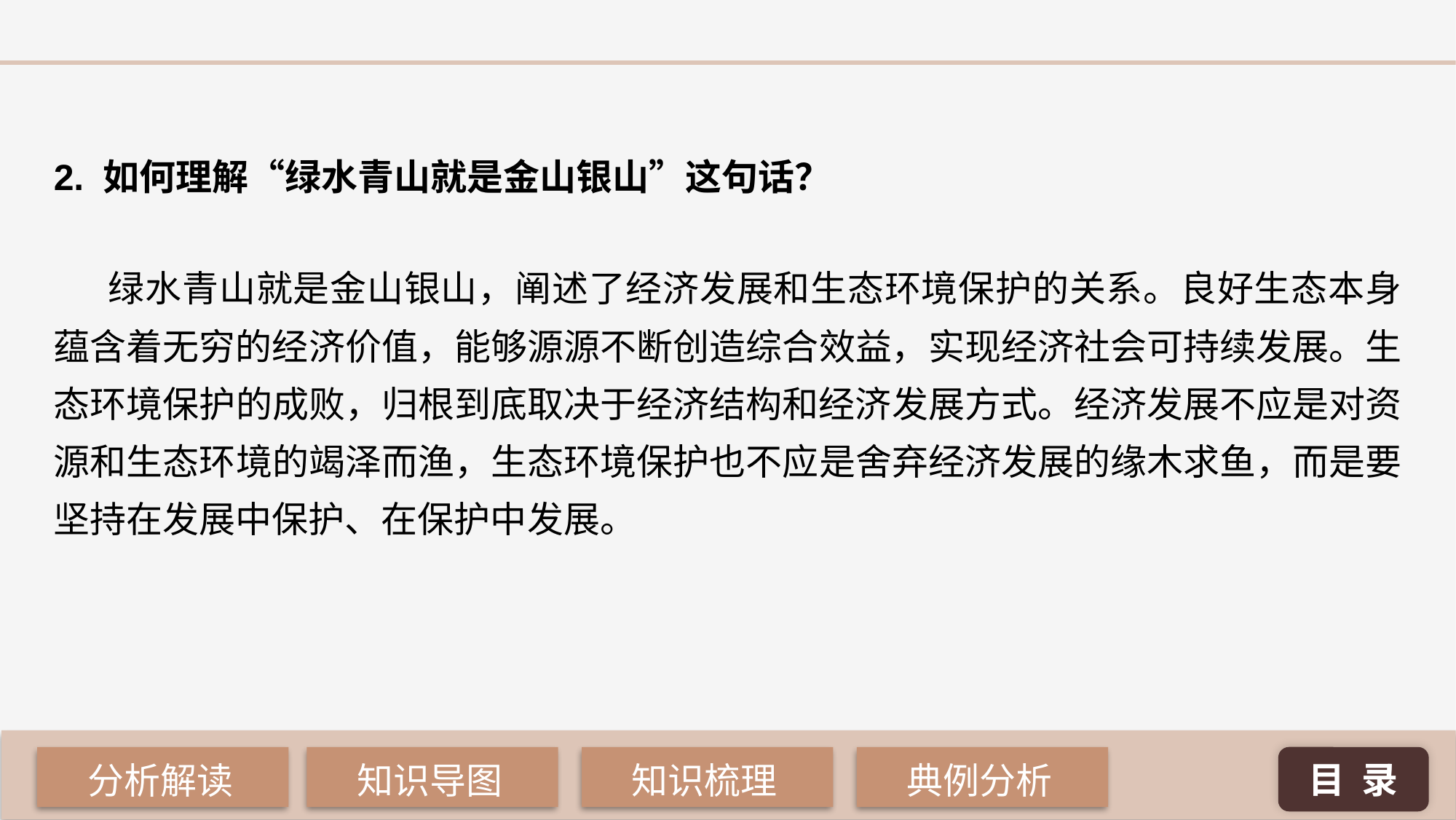

2. 如何理解“绿水青山就是金山银山”这句话？
绿水青山就是金山银山，阐述了经济发展和生态环境保护的关系。良好生态本身蕴含着无穷的经济价值，能够源源不断创造综合效益，实现经济社会可持续发展。生态环境保护的成败，归根到底取决于经济结构和经济发展方式。经济发展不应是对资源和生态环境的竭泽而渔，生态环境保护也不应是舍弃经济发展的缘木求鱼，而是要坚持在发展中保护、在保护中发展。